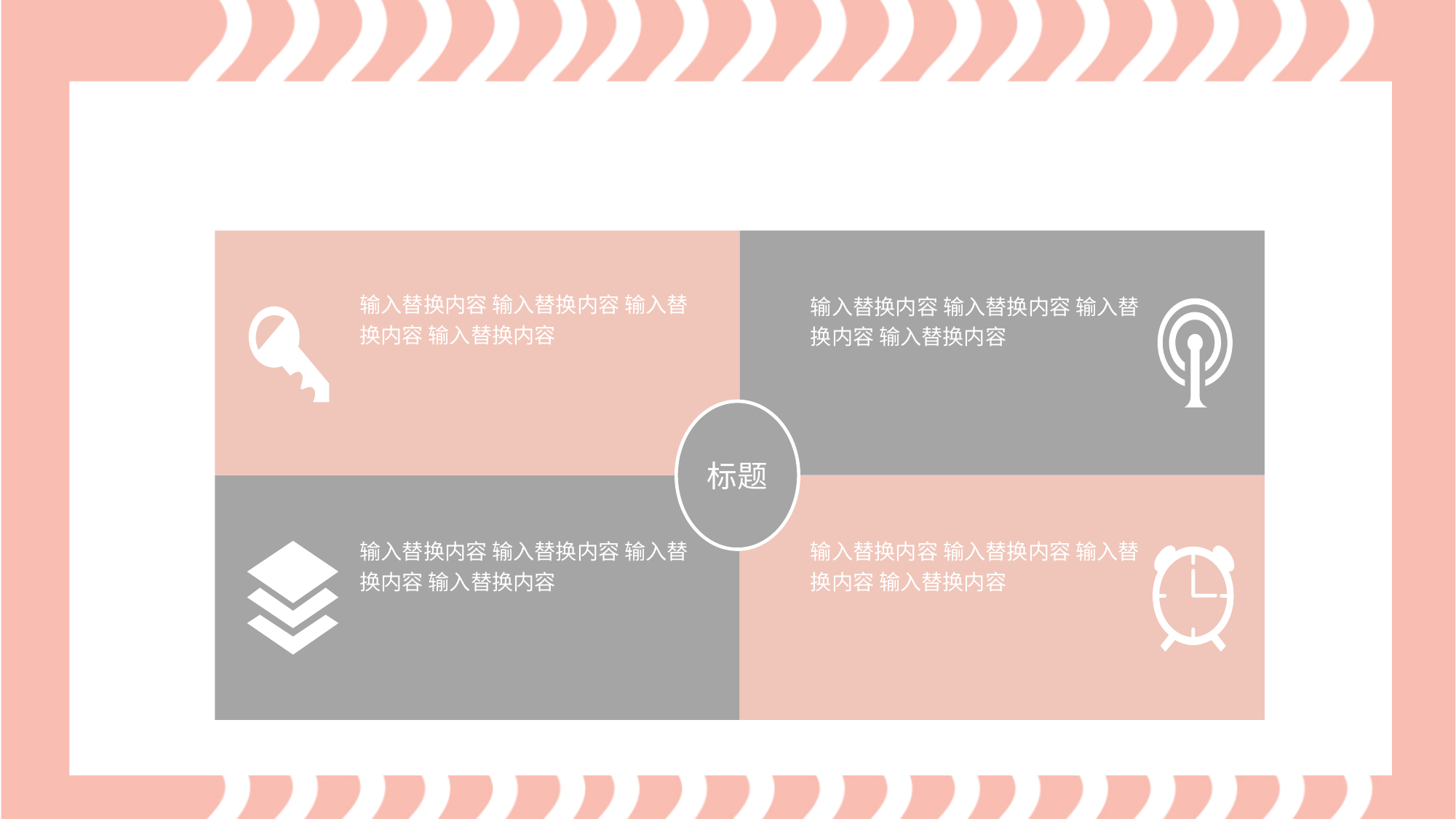

输入替换内容 输入替换内容 输入替换内容 输入替换内容

输入替换内容 输入替换内容 输入替换内容 输入替换内容

标题

输入替换内容 输入替换内容 输入替换内容 输入替换内容

输入替换内容 输入替换内容 输入替换内容 输入替换内容